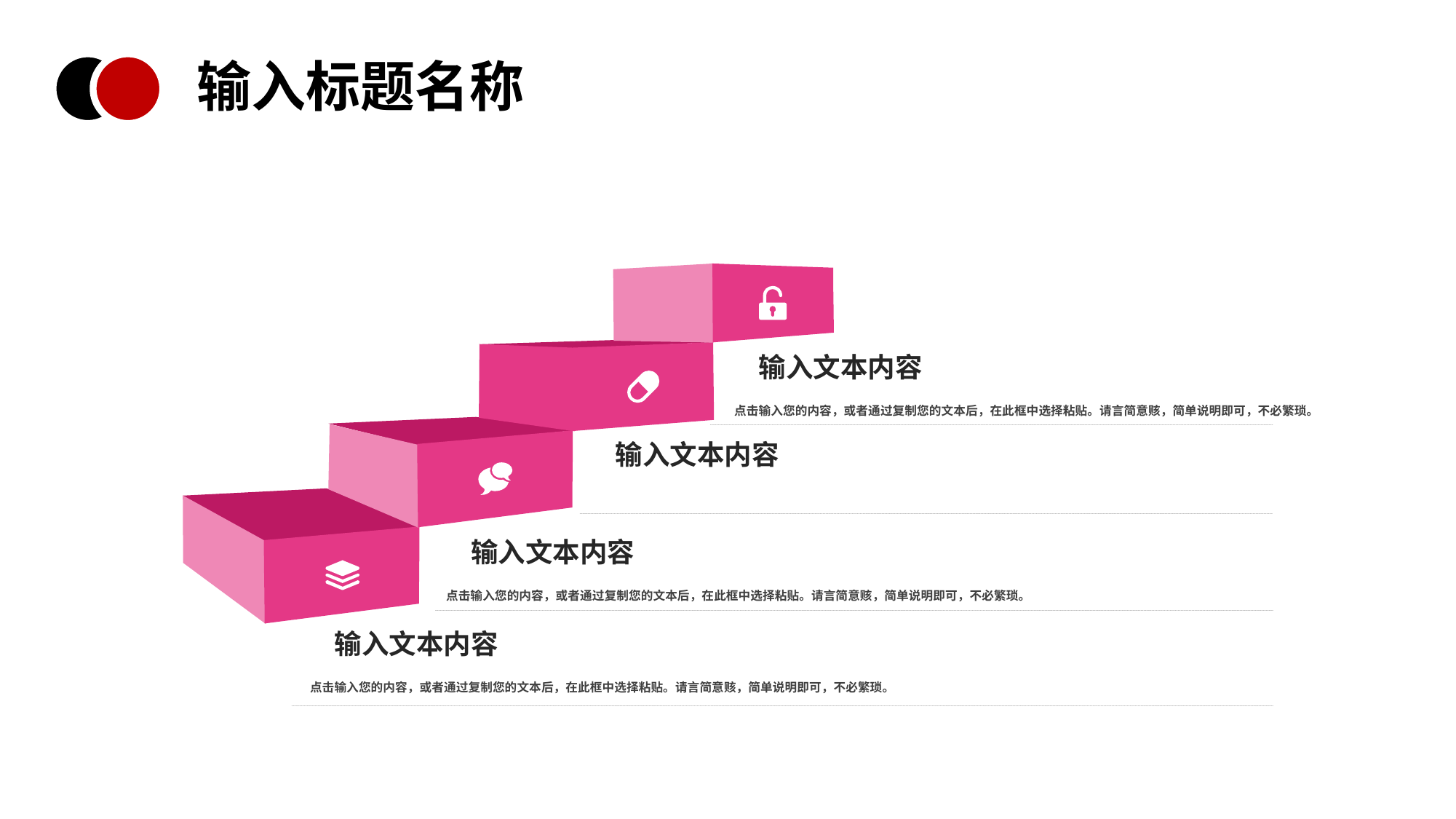

输入标题名称

输入文本内容

点击输入您的内容，或者通过复制您的文本后，在此框中选择粘贴。请言简意赅，简单说明即可，不必繁琐。

输入文本内容

输入文本内容

点击输入您的内容，或者通过复制您的文本后，在此框中选择粘贴。请言简意赅，简单说明即可，不必繁琐。
输入文本内容
点击输入您的内容，或者通过复制您的文本后，在此框中选择粘贴。请言简意赅，简单说明即可，不必繁琐。